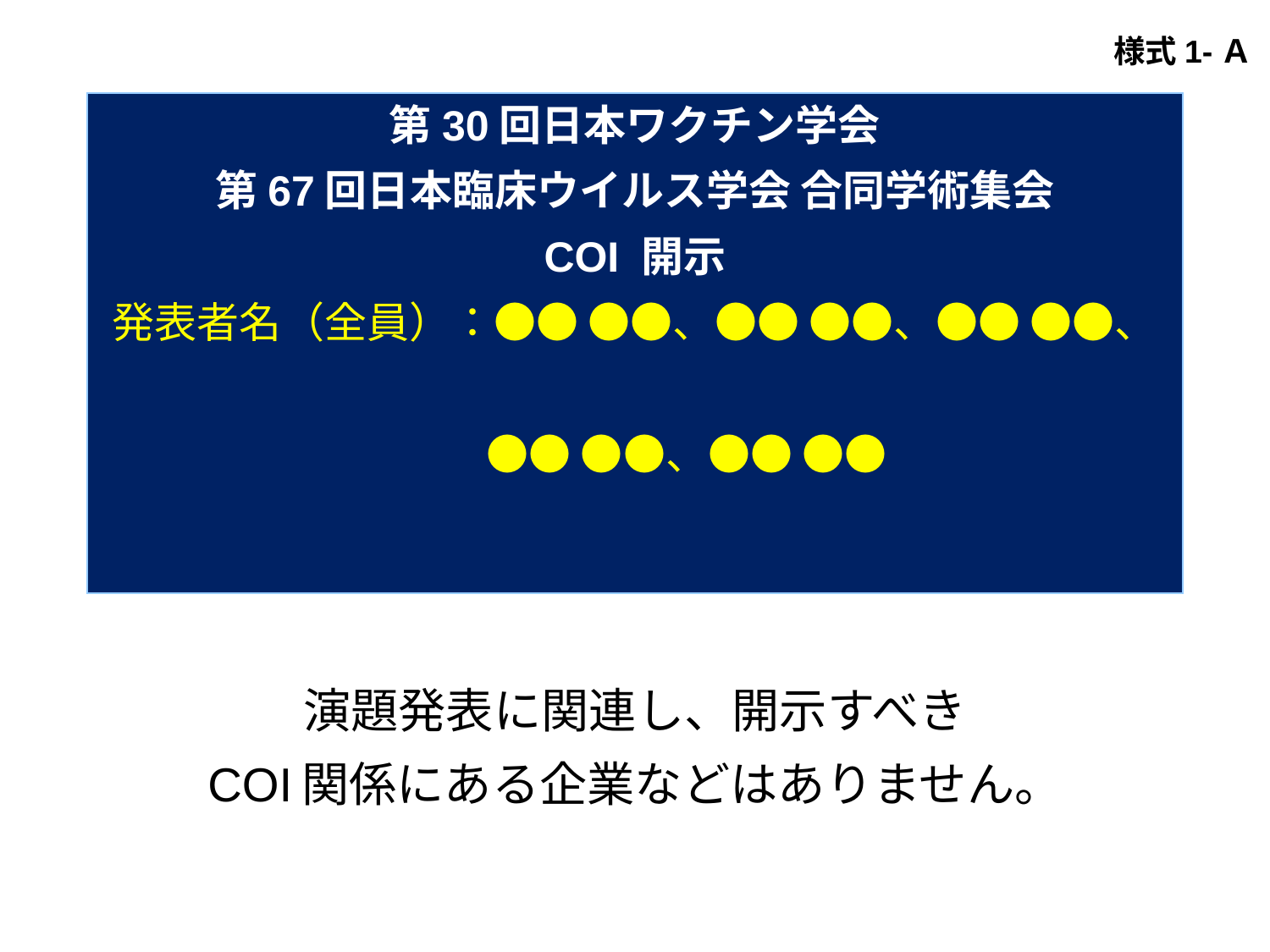

様式1-Ａ

第30回日本ワクチン学会
第67回日本臨床ウイルス学会 合同学術集会
COI 開示
発表者名（全員）：●● ●●、●● ●●、●● ●●、
　　  ●● ●●、●● ●●

演題発表に関連し、開示すべき
COI 関係にある企業などはありません。